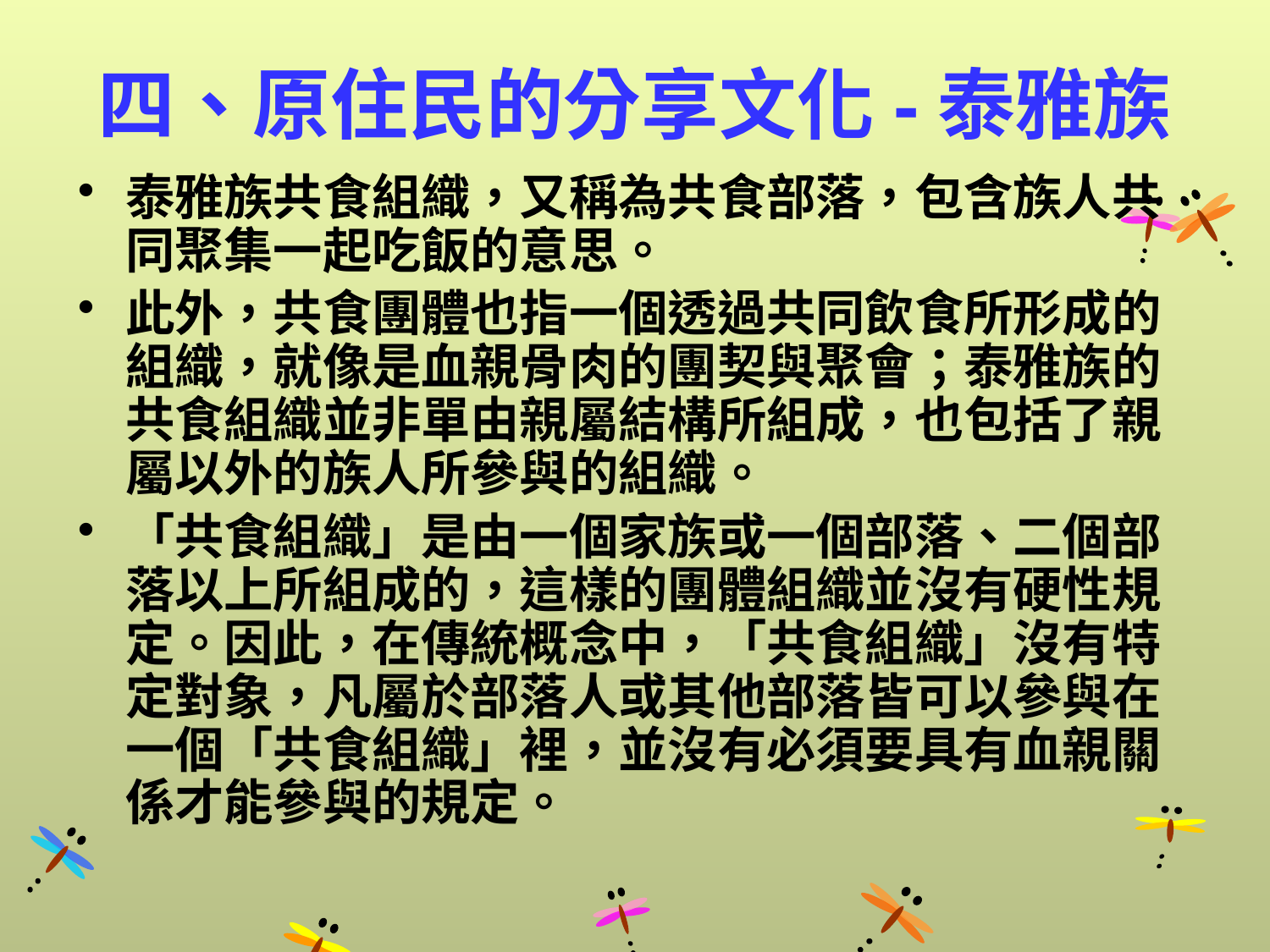

# 四、原住民的分享文化-泰雅族
泰雅族共食組織，又稱為共食部落，包含族人共同聚集一起吃飯的意思。
此外，共食團體也指一個透過共同飲食所形成的組織，就像是血親骨肉的團契與聚會；泰雅族的共食組織並非單由親屬結構所組成，也包括了親屬以外的族人所參與的組織。
「共食組織」是由一個家族或一個部落、二個部落以上所組成的，這樣的團體組織並沒有硬性規定。因此，在傳統概念中，「共食組織」沒有特定對象，凡屬於部落人或其他部落皆可以參與在一個「共食組織」裡，並沒有必須要具有血親關係才能參與的規定。